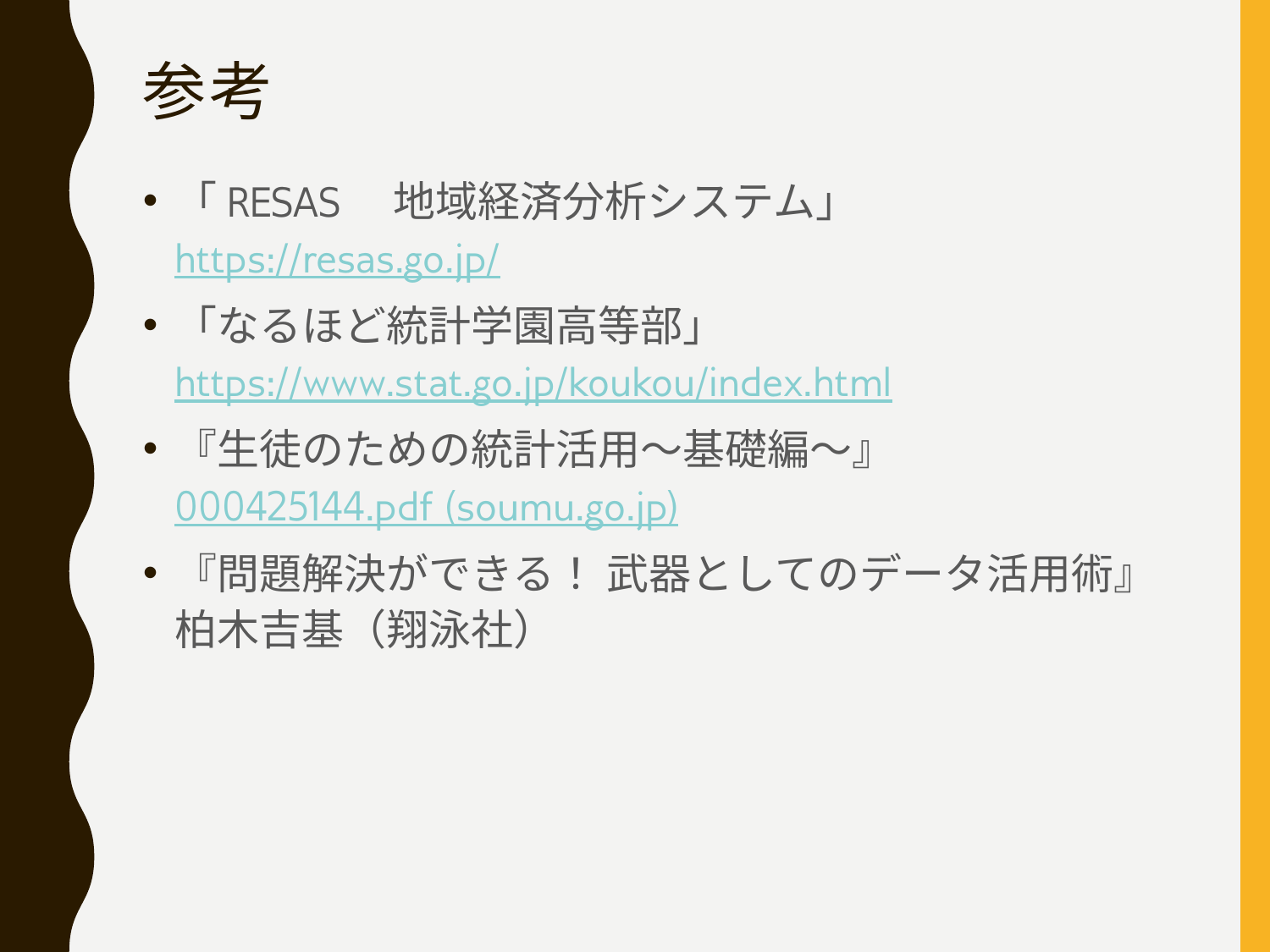

# 参考
「RESAS　地域経済分析システム」https://resas.go.jp/
「なるほど統計学園高等部」https://www.stat.go.jp/koukou/index.html
『生徒のための統計活用～基礎編～』000425144.pdf (soumu.go.jp)
『問題解決ができる！ 武器としてのデータ活用術』柏木吉基（翔泳社）